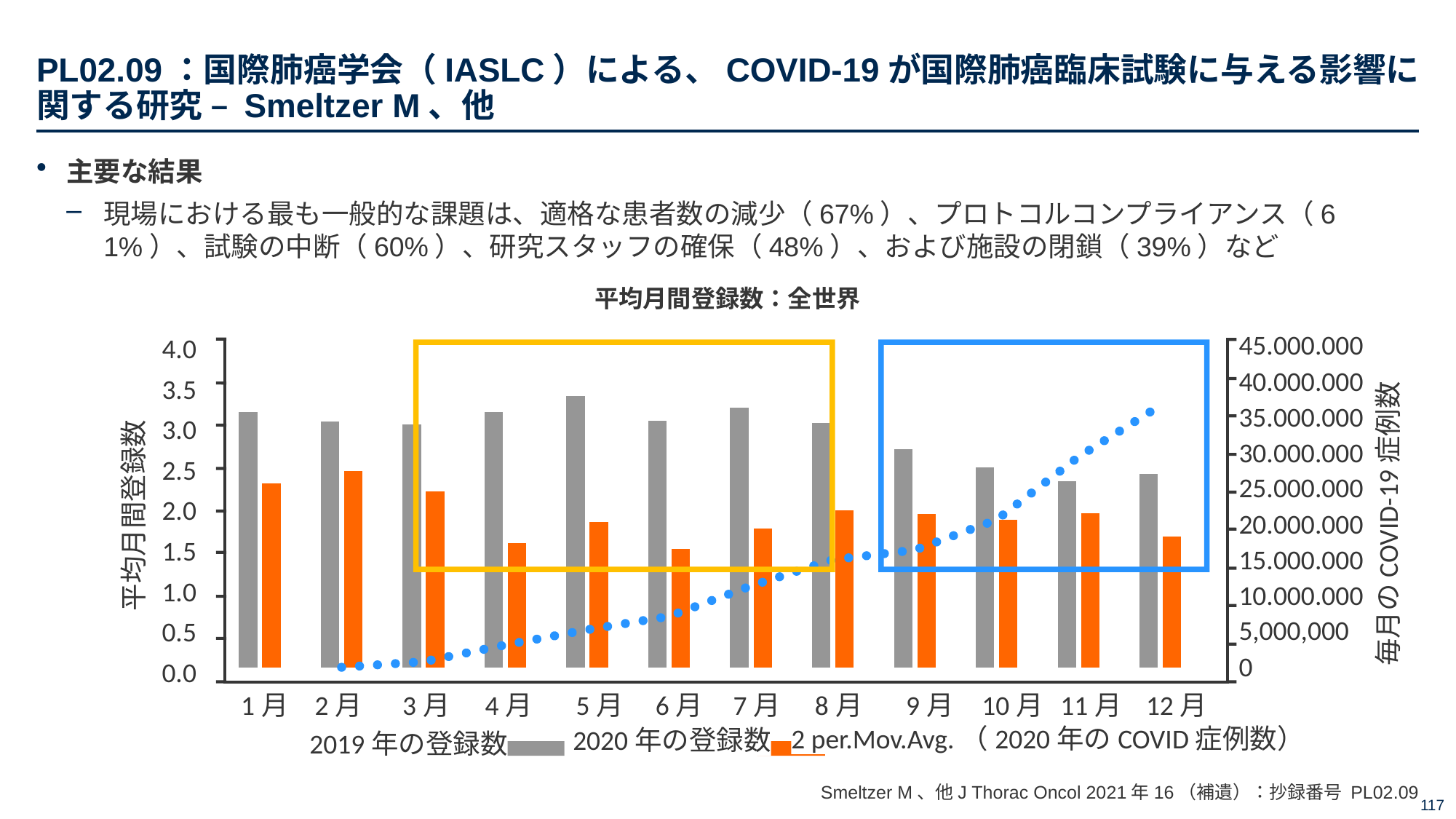

# PL02.09：国際肺癌学会（IASLC）による、COVID-19が国際肺癌臨床試験に与える影響に関する研究 – Smeltzer M、他
主要な結果
現場における最も一般的な課題は、適格な患者数の減少（67%）、プロトコルコンプライアンス（61%）、試験の中断（60%）、研究スタッフの確保（48%）、および施設の閉鎖（39%）など
平均月間登録数：全世界

### Chart

| Category | 2019年の登録数 | 2020年の登録数 | 2020年のCOVID症例数 |
|---|---|---|---|
| 1月 | 3.1632653061 | 2.2783505155 | 18744.0 |
| 2月 | 3.0454545455 | 2.4387755102 | 152172.0 |
| 3月 | 3.0106382979 | 2.18 | 1579452.0 |
| 4月 | 3.1612903226 | 1.5454545455 | 4806952.0 |
| 5月 | 3.3586956522 | 1.8020833333 | 5817576.0 |
| 6月 | 3.0537634409 | 1.4747474747 | 8522472.0 |
| 7月 | 3.2222222222 | 1.7216494845 | 14296066.0 |
| 8月 | 3.0315789474 | 1.9519230769 | 15816452.0 |
| 9月 | 2.7021276596 | 1.9038461538 | 16998820.0 |
| 10月 | 2.4795918367 | 1.8285714286 | 24251456.0 |
| 11月 | 2.3052631579 | 1.9150943396 | 34498364.0 |
| 12月 | 2.4 | 1.6288659794 | 38559192.0 |
4.0
3.5
3.0
2.5
2.0
1.5 1.0 0.5 0.0
45.000.000
40.000.000
35.000.000
30.000.000
25.000.000
20.000.000
15.000.000
10.000.000 5,000,000
0

毎月のCOVID-19症例数
平均月間登録数

1月
2月
3月
4月
5月
6月
7月
8月
9月
10月
11月
12月
2 per.Mov.Avg.（2020年のCOVID症例数）
2020年の登録数
2019年の登録数
Smeltzer M、他J Thorac Oncol 2021年16（補遺）：抄録番号 PL02.09